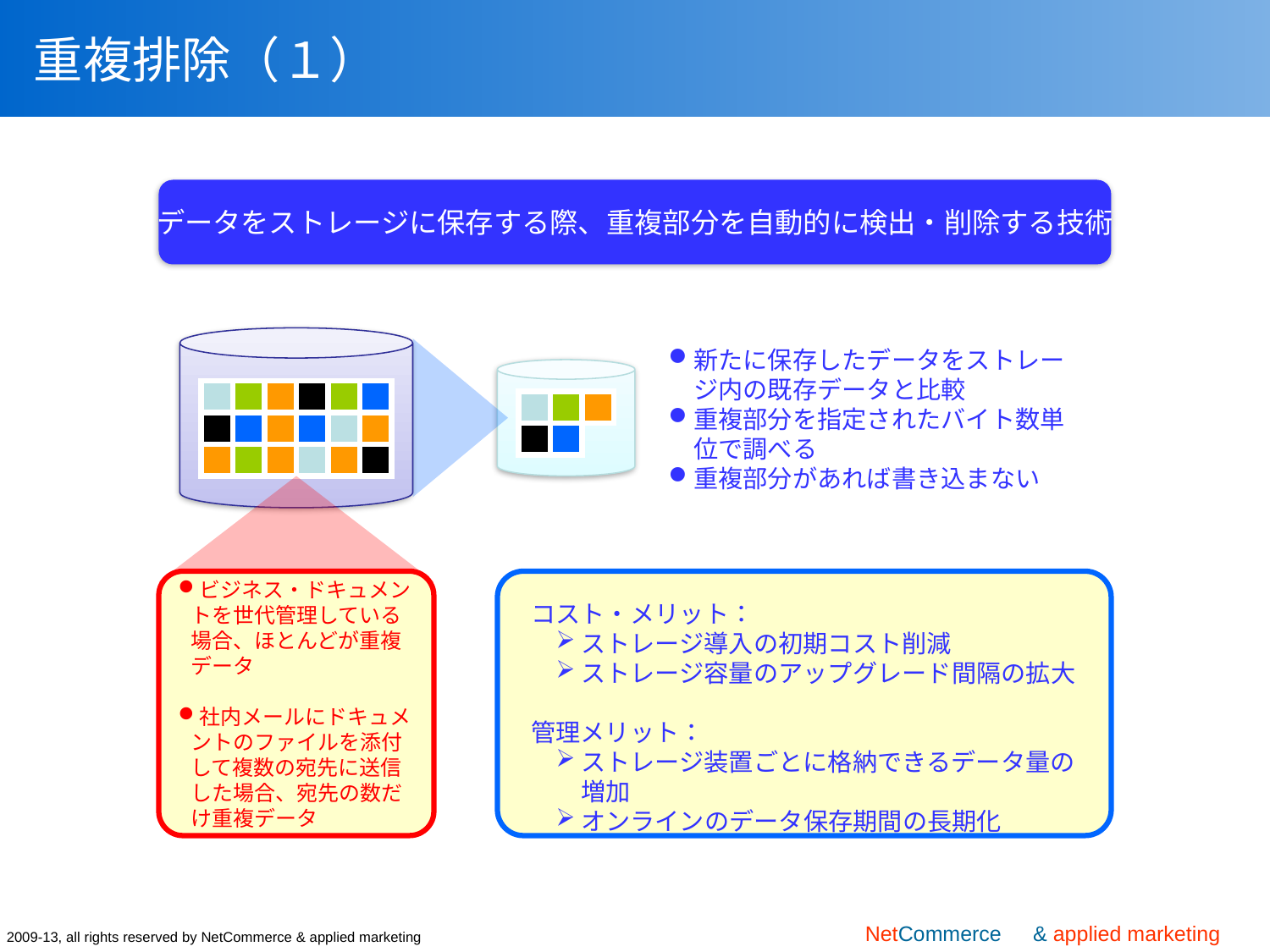

# 重複排除（１）
データをストレージに保存する際、重複部分を自動的に検出・削除する技術

新たに保存したデータをストレージ内の既存データと比較
重複部分を指定されたバイト数単位で調べる
重複部分があれば書き込まない

ビジネス・ドキュメントを世代管理している場合、ほとんどが重複データ

社内メールにドキュメントのファイルを添付して複数の宛先に送信した場合、宛先の数だけ重複データ

コスト・メリット：
ストレージ導入の初期コスト削減
ストレージ容量のアップグレード間隔の拡大

管理メリット：
ストレージ装置ごとに格納できるデータ量の増加
オンラインのデータ保存期間の長期化